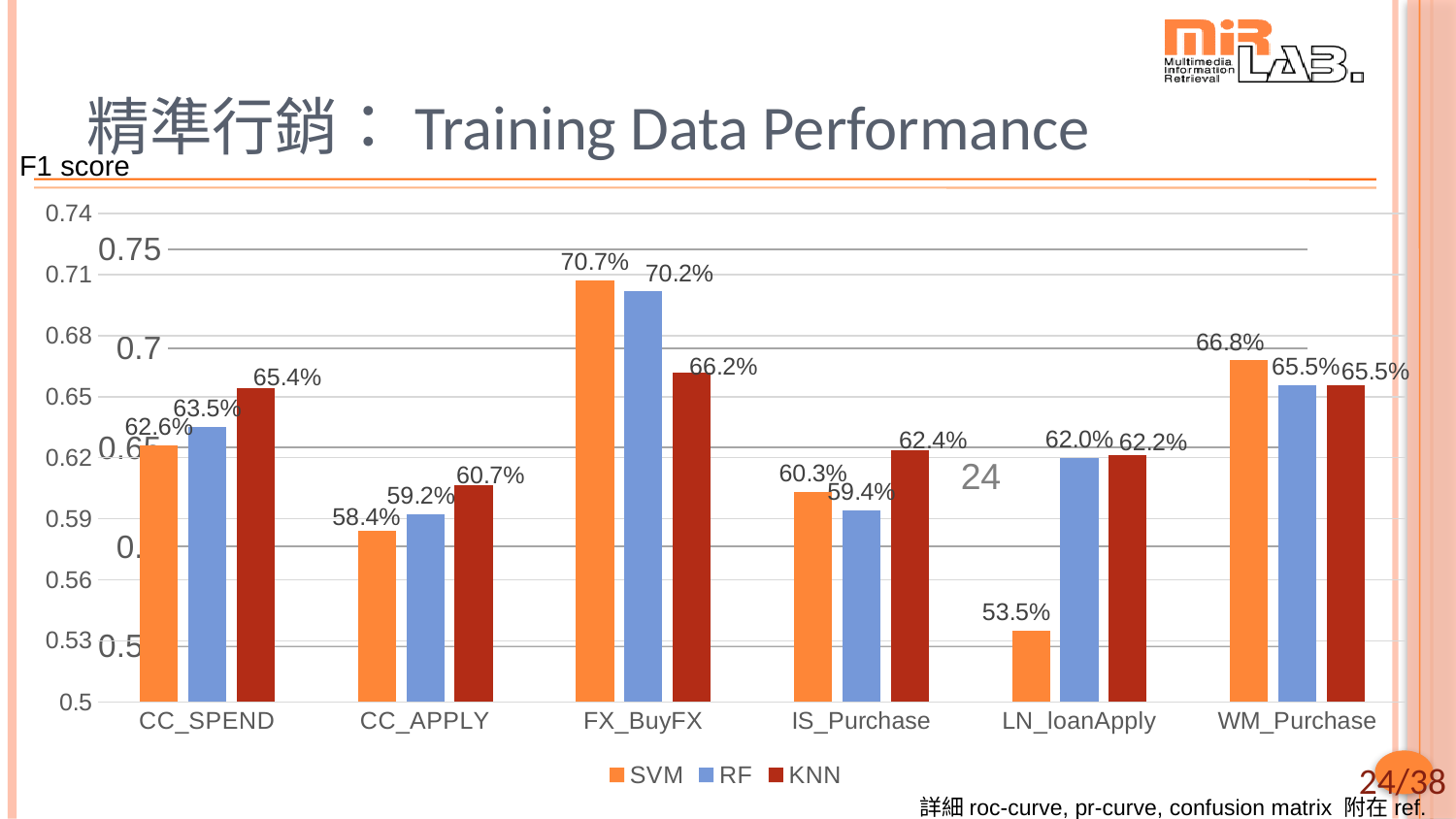

# 精準行銷：Training Data Performance
F1 score

### Chart

| Category | SVM | RF | KNN |
|---|---|---|---|
| CC_SPEND | 0.626 | 0.6351 | 0.654 |
| CC_APPLY | 0.584 | 0.5922 | 0.6065 |
| FX_BuyFX | 0.707 | 0.702 | 0.6616 |
| IS_Purchase | 0.603 | 0.5941 | 0.6238 |
| LN_loanApply | 0.535 | 0.6198 | 0.6215 |
| WM_Purchase | 0.668 | 0.6554 | 0.6554 |

### Chart

| Category | SVM | KNN | RF |
|---|---|---|---|
24
詳細roc-curve, pr-curve, confusion matrix 附在ref.